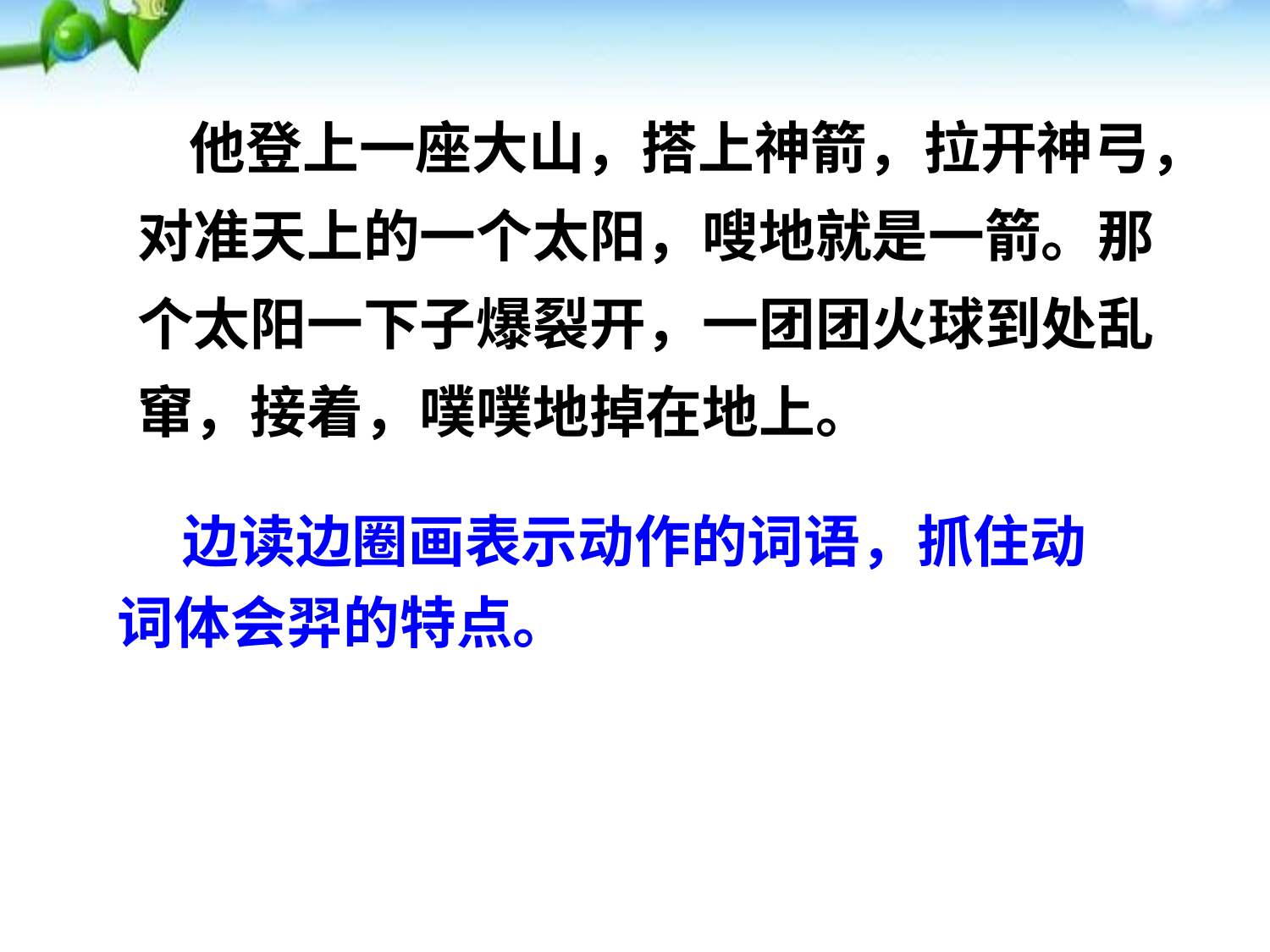

他登上一座大山，搭上神箭，拉开神弓，对准天上的一个太阳，嗖地就是一箭。那个太阳一下子爆裂开，一团团火球到处乱窜，接着，噗噗地掉在地上。
状元成才路
状元成才路
状元成才路
状元成才路
状元成才路
状元成才路
状元成才路
状元成才路
状元成才路
状元成才路
状元成才路
状元成才路
状元成才路
状元成才路
状元成才路
状元成才路
状元成才路
状元成才路
状元成才路
状元成才路
状元成才路
状元成才路
状元成才路
状元成才路
状元成才路
状元成才路
状元成才路
状元成才路
状元成才路
状元成才路
状元成才路
状元成才路
状元成才路
状元成才路
状元成才路
状元成才路
状元成才路
状元成才路
状元成才路
状元成才路
状元成才路
状元成才路
状元成才路
状元成才路
状元成才路
状元成才路
状元成才路
状元成才路
状元成才路
状元成才路
状元成才路
状元成才路
状元成才路
    边读边圈画表示动作的词语，抓住动词体会羿的特点。
状元成才路
状元成才路
状元成才路
状元成才路
状元成才路
状元成才路
状元成才路
状元成才路
状元成才路
状元成才路
状元成才路
状元成才路
状元成才路
状元成才路
状元成才路
状元成才路
状元成才路
状元成才路
状元成才路
状元成才路
状元成才路
状元成才路
状元成才路
状元成才路
状元成才路
状元成才路
状元成才路
状元成才路
状元成才路
状元成才路
状元成才路
状元成才路
状元成才路
状元成才路
状元成才路
状元成才路
状元成才路
状元成才路
状元成才路
状元成才路
状元成才路
状元成才路
状元成才路
状元成才路
状元成才路
状元成才路
状元成才路